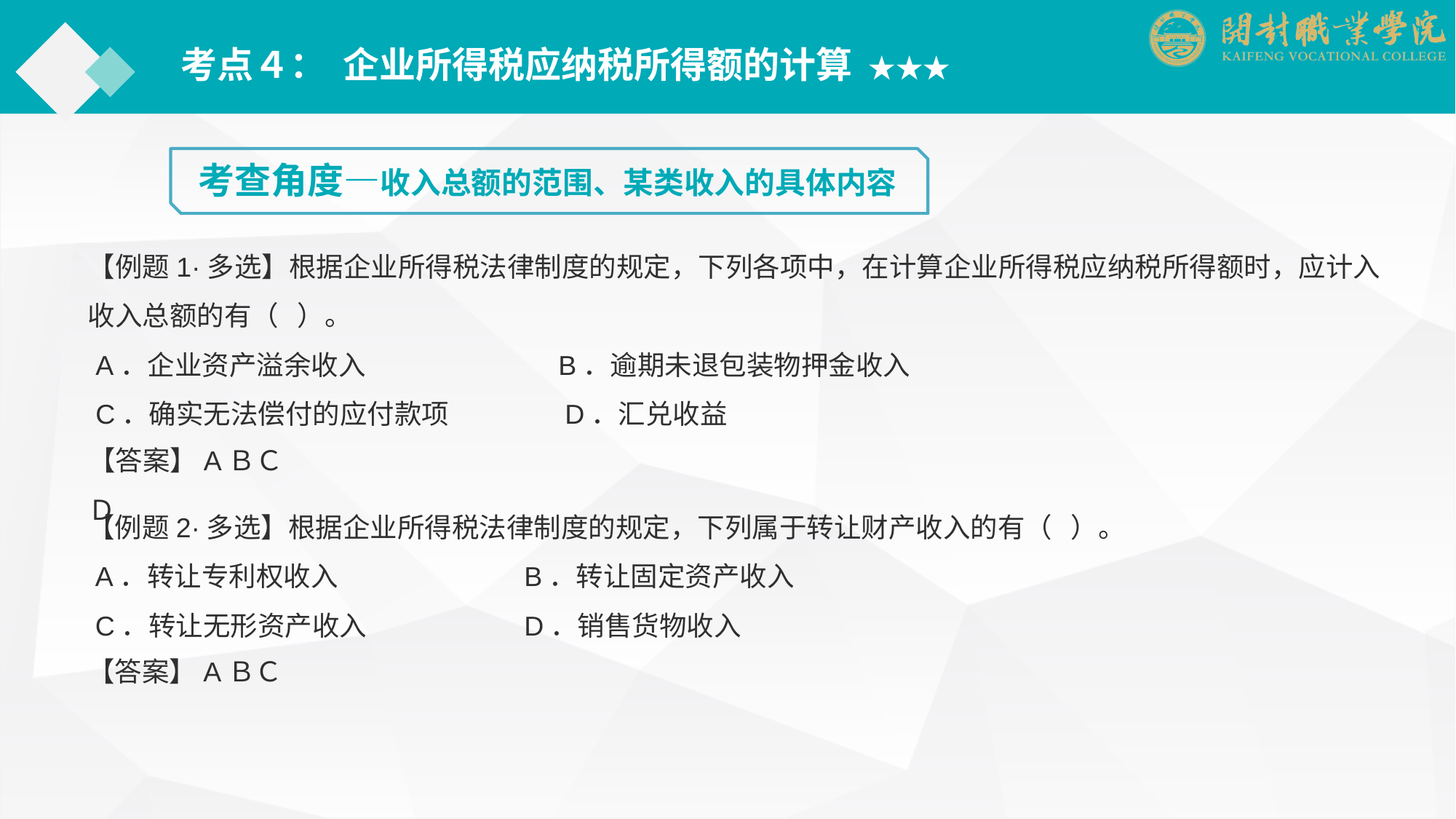

考点４：  企业所得税应纳税所得额的计算  ★★★

考查角度—收入总额的范围、某类收入的具体内容
【例题1·多选】根据企业所得税法律制度的规定，下列各项中，在计算企业所得税应纳税所得额时，应计入收入总额的有（   ）。
 A．企业资产溢余收入	　　　　　B．逾期未退包装物押金收入
 C．确实无法偿付的应付款项　　　　D．汇兑收益
【答案】AＢＣＤ
【例题2·多选】根据企业所得税法律制度的规定，下列属于转让财产收入的有（   ）。
 A．转让专利权收入		B．转让固定资产收入
 C．转让无形资产收入		D．销售货物收入
【答案】AＢＣ